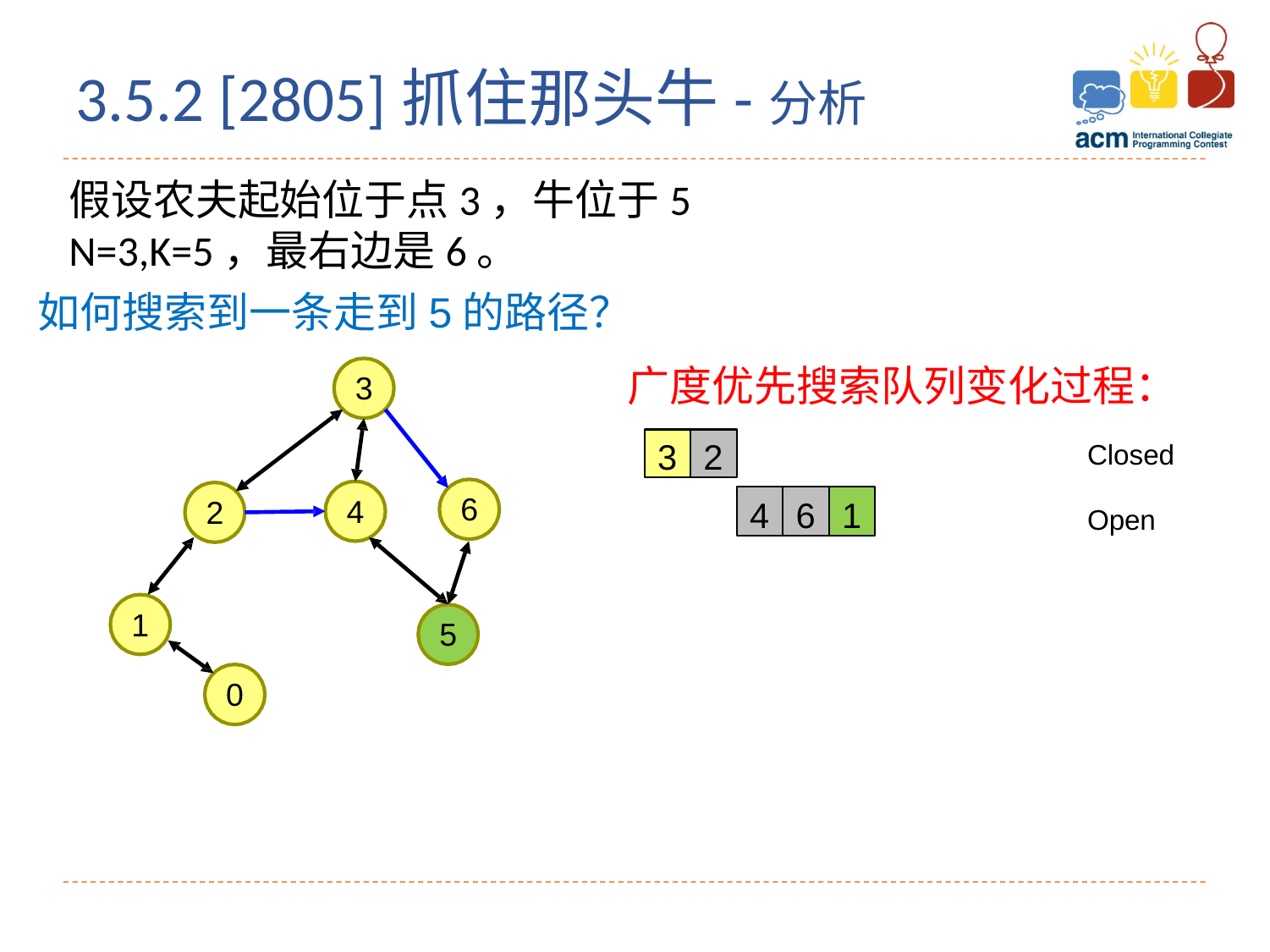

3.5.2 [2805]抓住那头牛-分析

假设农夫起始位于点3，牛位于5
N=3,K=5，最右边是6。
如何搜索到一条走到5的路径？
广度优先搜索队列变化过程：

3

3
2
Closed

6
4
1
6
4
2
Open

1

5

0
51